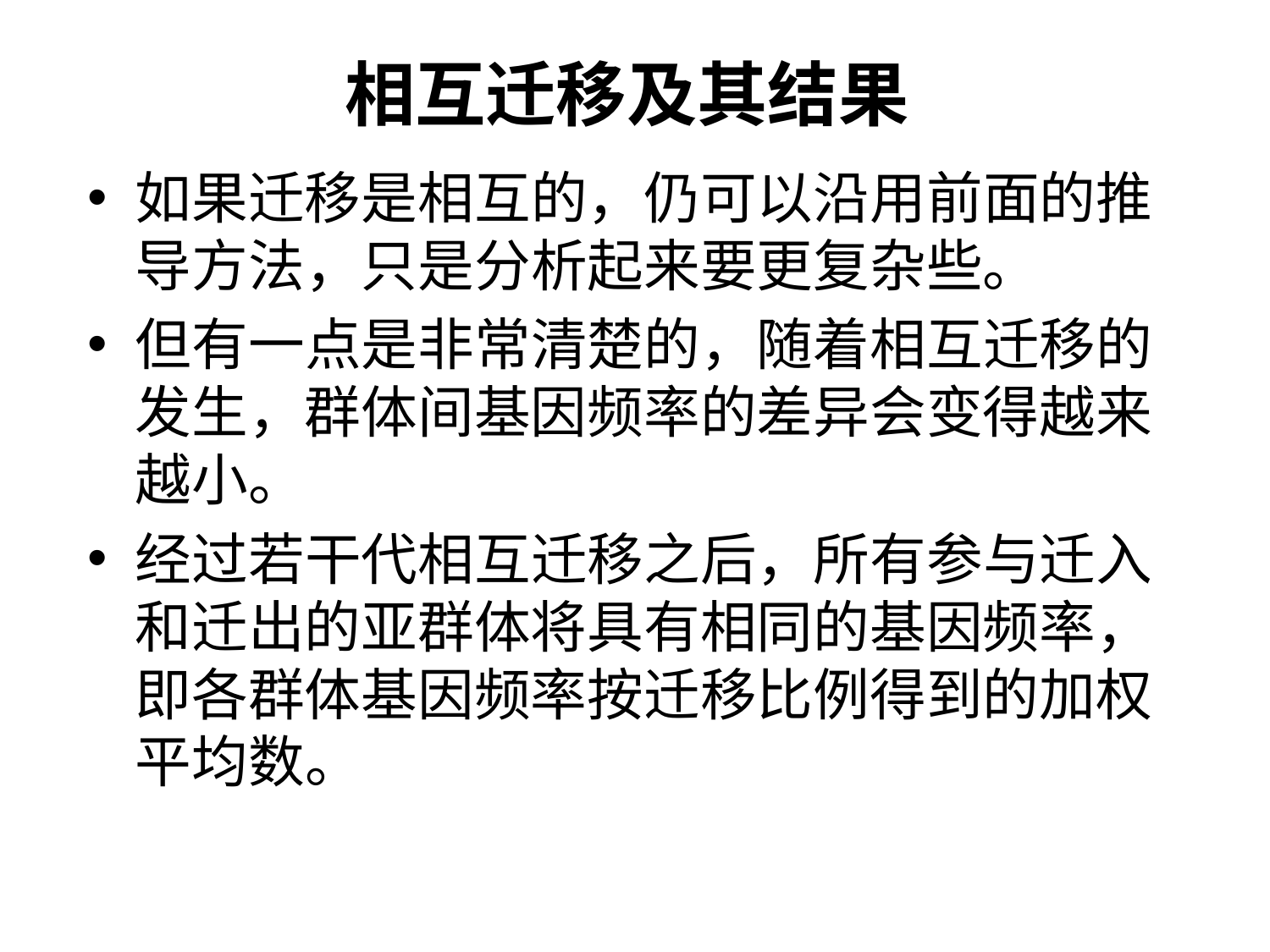

# 相互迁移及其结果
如果迁移是相互的，仍可以沿用前面的推导方法，只是分析起来要更复杂些。
但有一点是非常清楚的，随着相互迁移的发生，群体间基因频率的差异会变得越来越小。
经过若干代相互迁移之后，所有参与迁入和迁出的亚群体将具有相同的基因频率，即各群体基因频率按迁移比例得到的加权平均数。